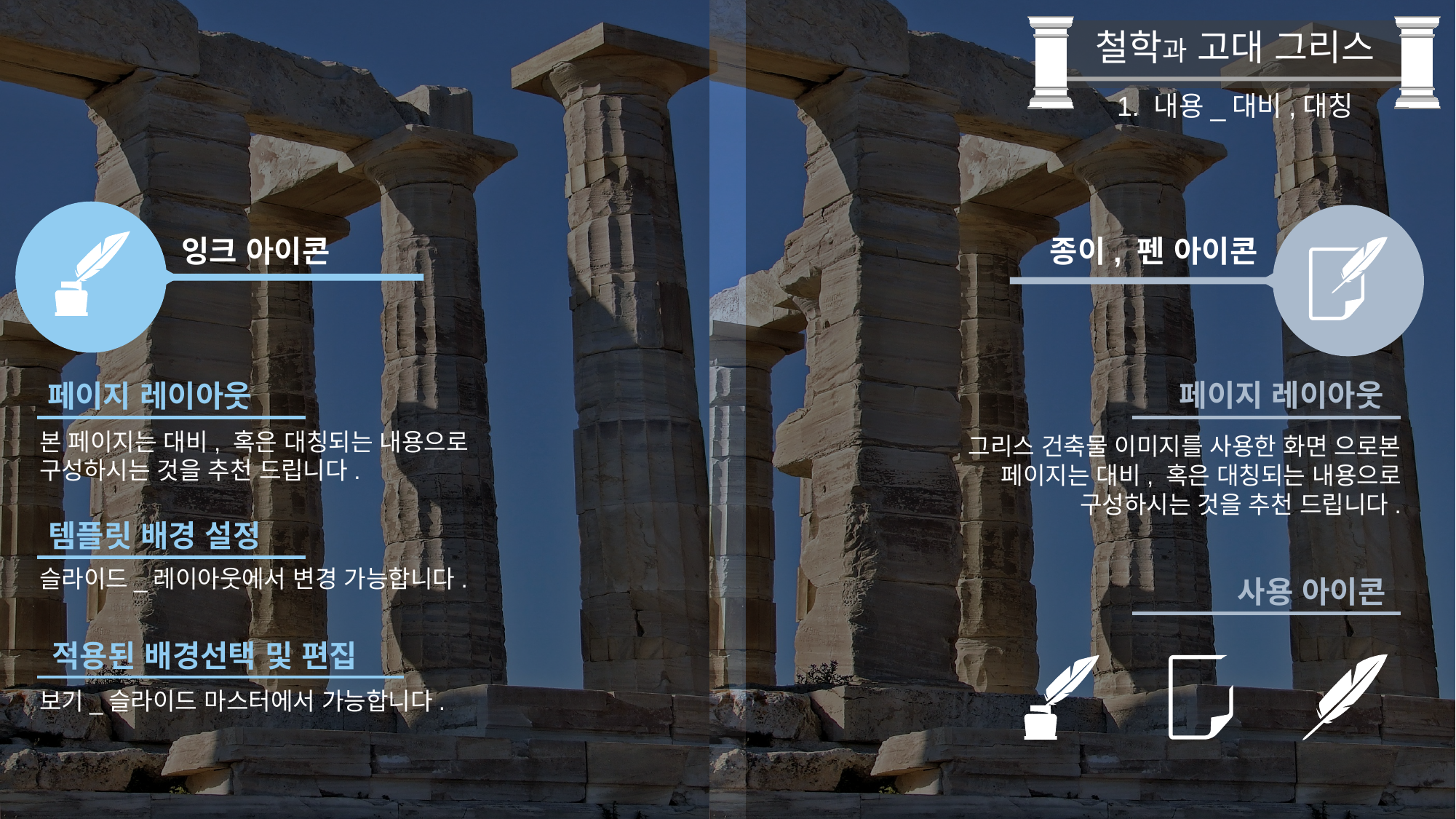

철학과 고대 그리스

1. 내용_대비,대칭

잉크 아이콘
종이, 펜 아이콘

페이지 레이아웃
페이지 레이아웃
본 페이지는 대비, 혹은 대칭되는 내용으로 구성하시는 것을 추천 드립니다.
그리스 건축물 이미지를 사용한 화면 으로본 페이지는 대비, 혹은 대칭되는 내용으로 구성하시는 것을 추천 드립니다.
템플릿 배경 설정
슬라이드_레이아웃에서 변경 가능합니다.
사용 아이콘
적용된 배경선택 및 편집

보기_슬라이드 마스터에서 가능합니다.